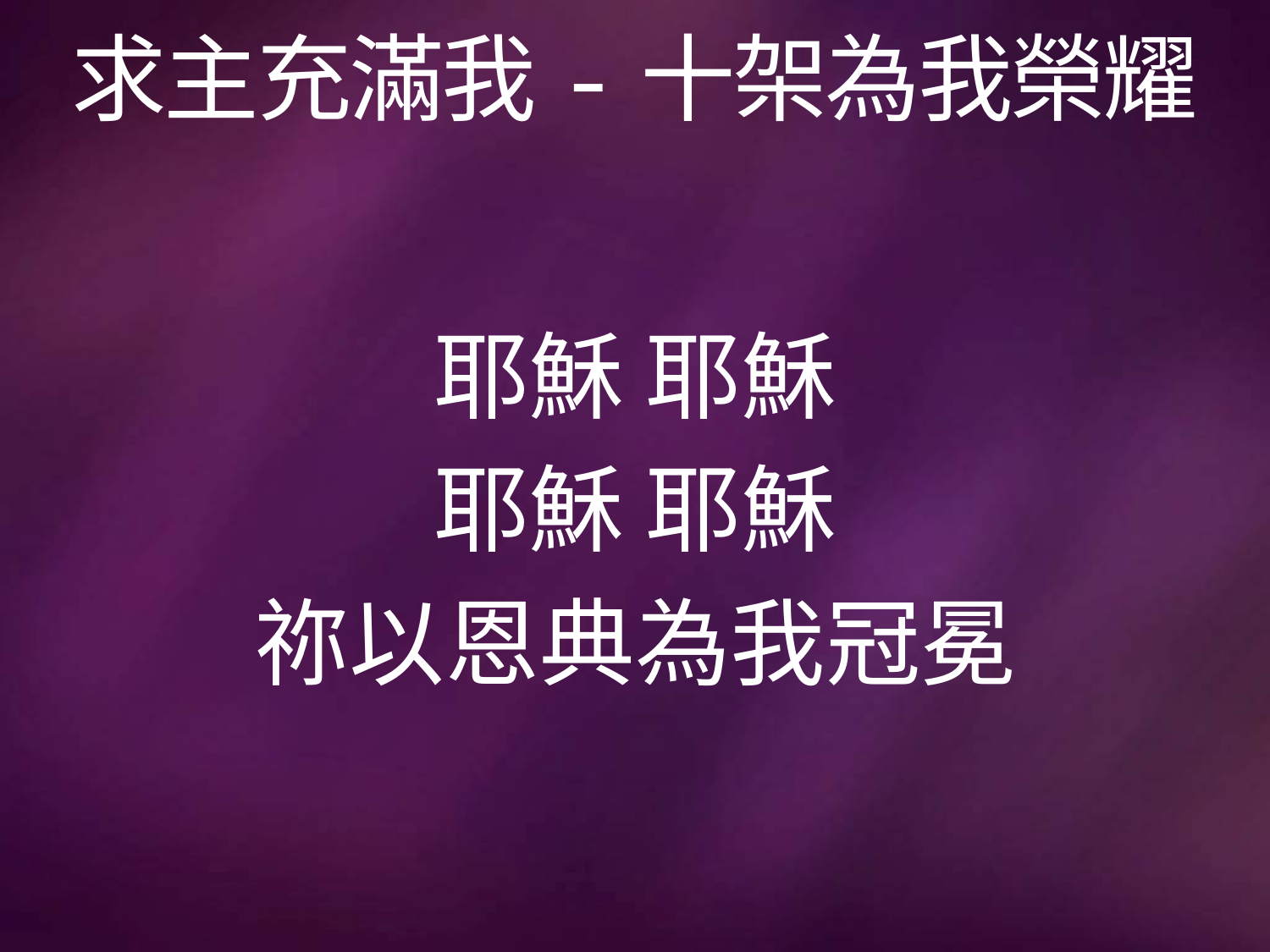

# 求主充滿我-十架為我榮耀
耶穌 耶穌
耶穌 耶穌
祢以恩典為我冠冕